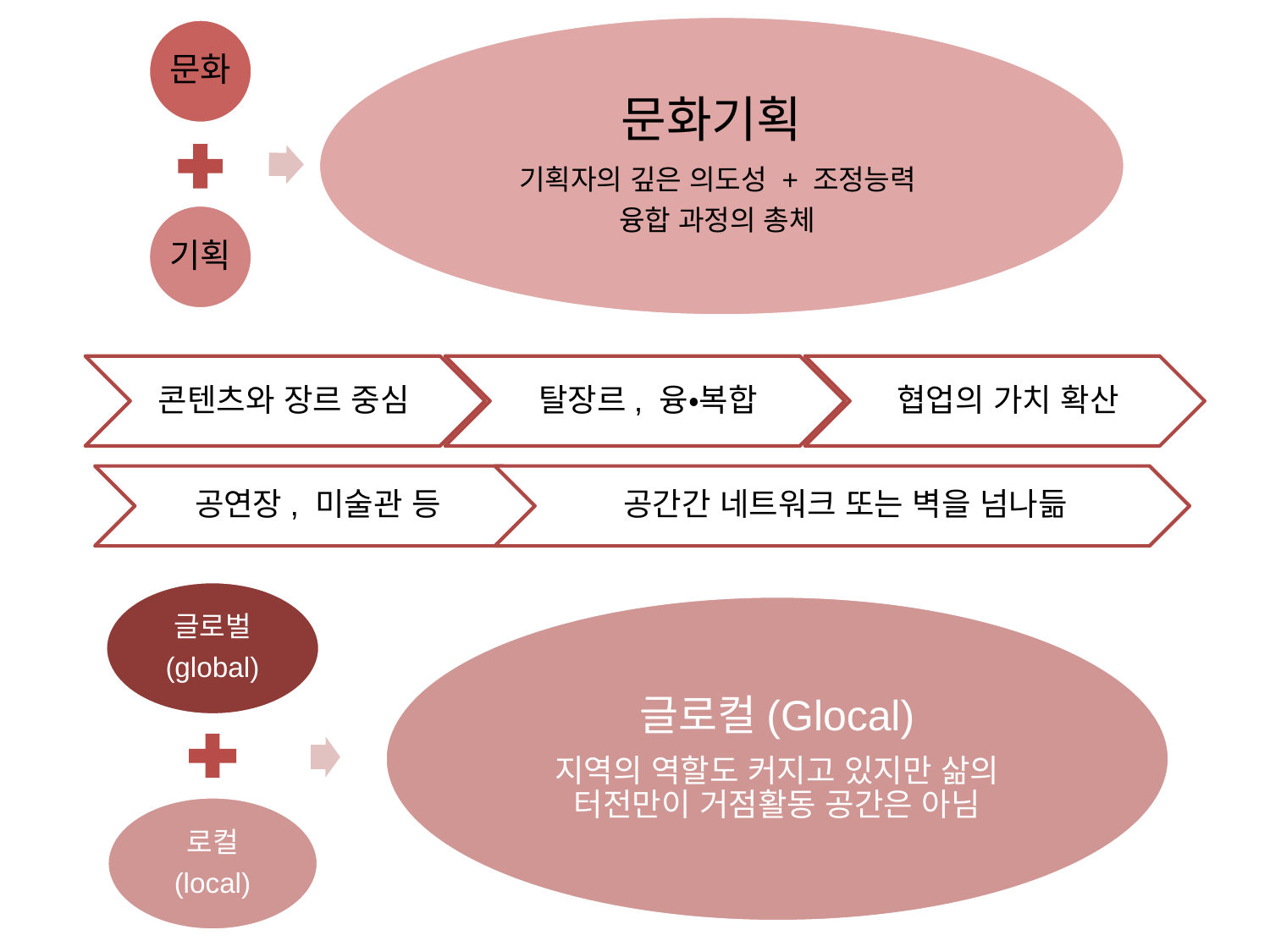

문화

기획

문화기획
기획자의 깊은 의도성 + 조정능력
 융합 과정의 총체
콘텐츠와 장르 중심
탈장르, 융•복합
협업의 가치 확산
공연장, 미술관 등
공간간 네트워크 또는 벽을 넘나듦
글로벌
(global)

로컬
(local)

글로컬(Glocal)
지역의 역할도 커지고 있지만 삶의 터전만이 거점활동 공간은 아님